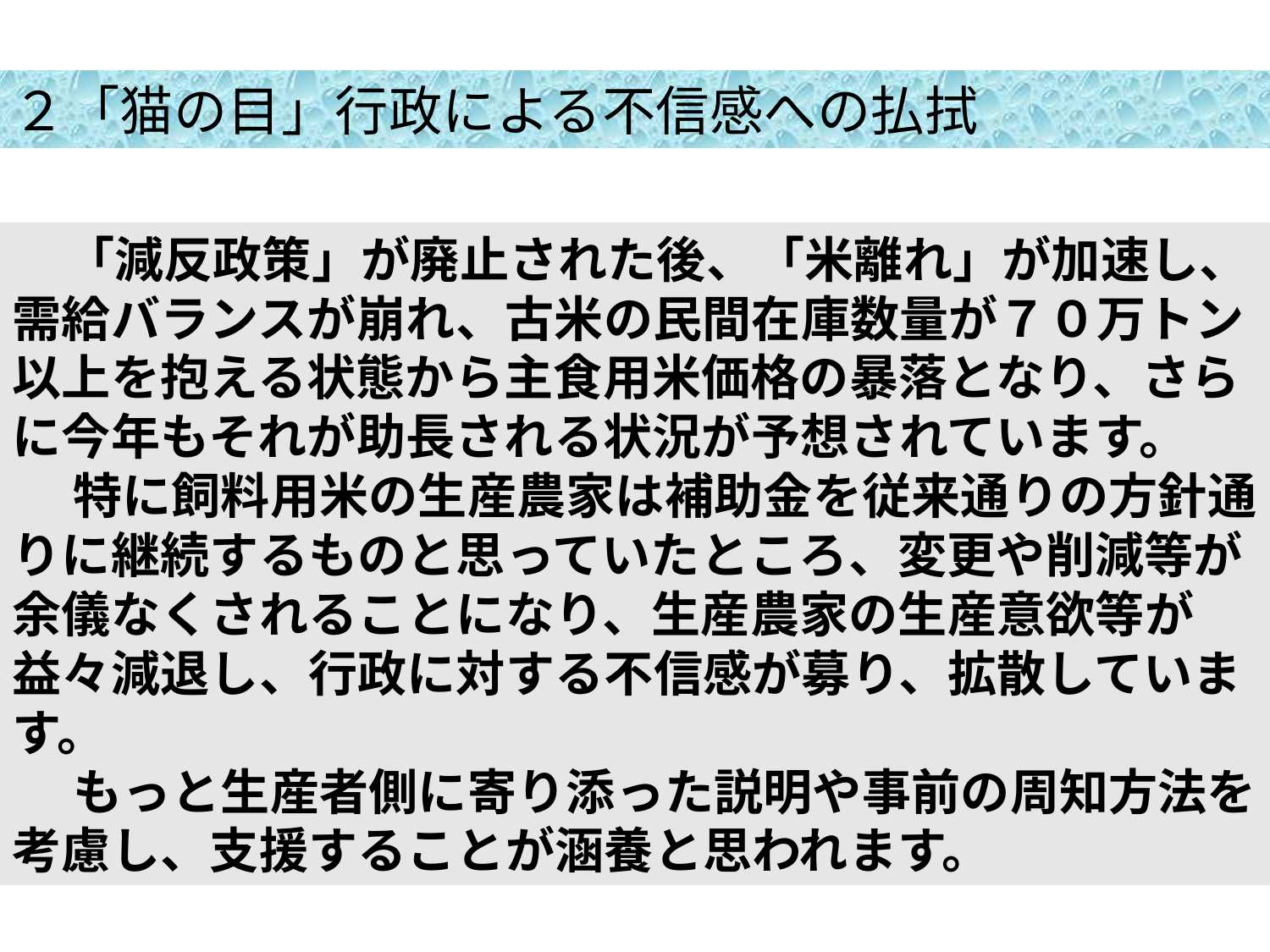

２「猫の目」行政による不信感への払拭
　　「減反政策」が廃止された後、「米離れ」が加速し、需給バランスが崩れ、古米の民間在庫数量が７０万トン以上を抱える状態から主食用米価格の暴落となり、さらに今年もそれが助長される状況が予想されています。
　 特に飼料用米の生産農家は補助金を従来通りの方針通りに継続するものと思っていたところ、変更や削減等が余儀なくされることになり、生産農家の生産意欲等が益々減退し、行政に対する不信感が募り、拡散しています。
　 もっと生産者側に寄り添った説明や事前の周知方法を考慮し、支援することが涵養と思われます。